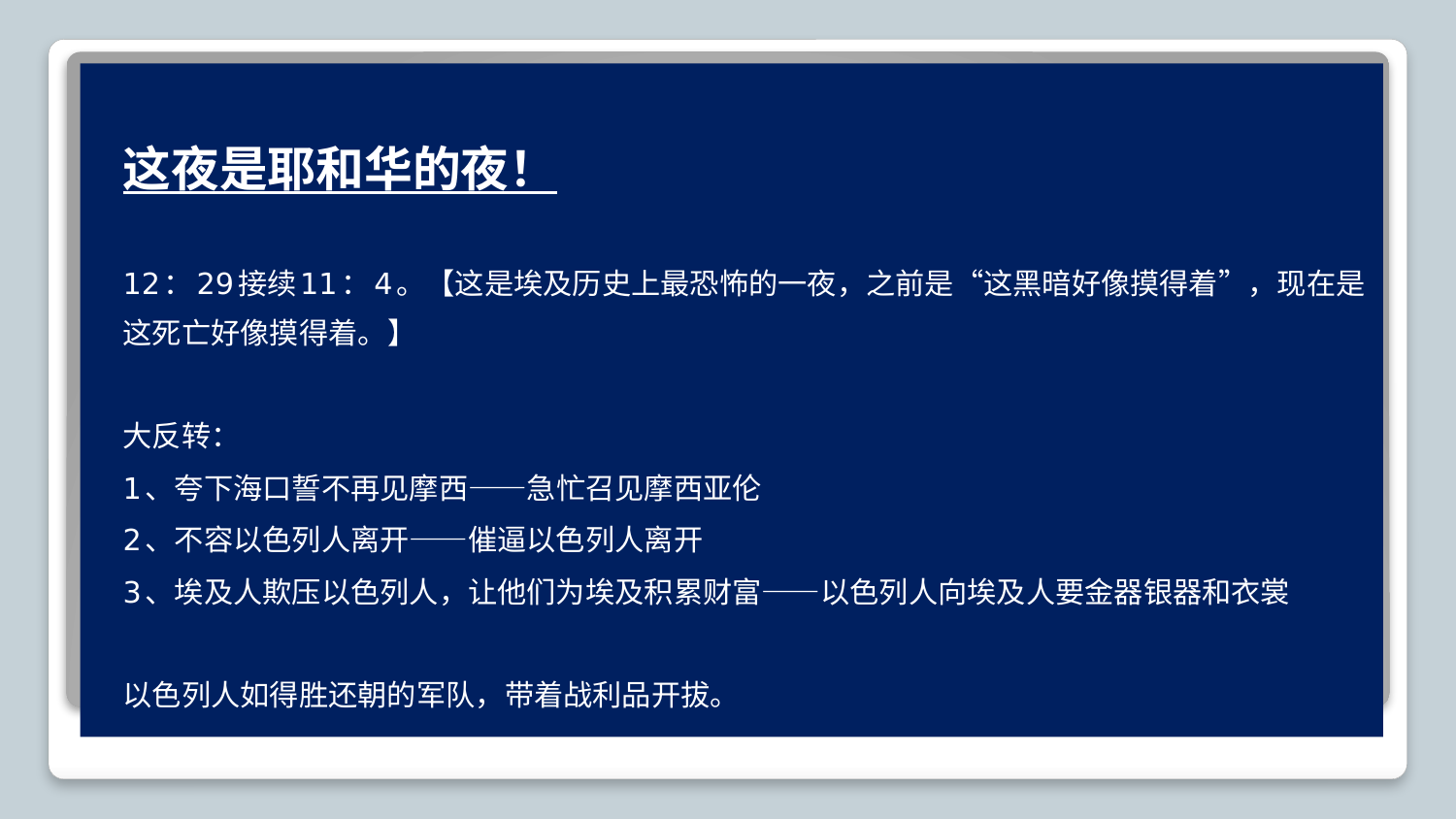

这夜是耶和华的夜！

12：29接续11：4。【这是埃及历史上最恐怖的一夜，之前是“这黑暗好像摸得着”，现在是这死亡好像摸得着。】

大反转：
1、夸下海口誓不再见摩西——急忙召见摩西亚伦
2、不容以色列人离开——催逼以色列人离开
3、埃及人欺压以色列人，让他们为埃及积累财富——以色列人向埃及人要金器银器和衣裳

以色列人如得胜还朝的军队，带着战利品开拔。